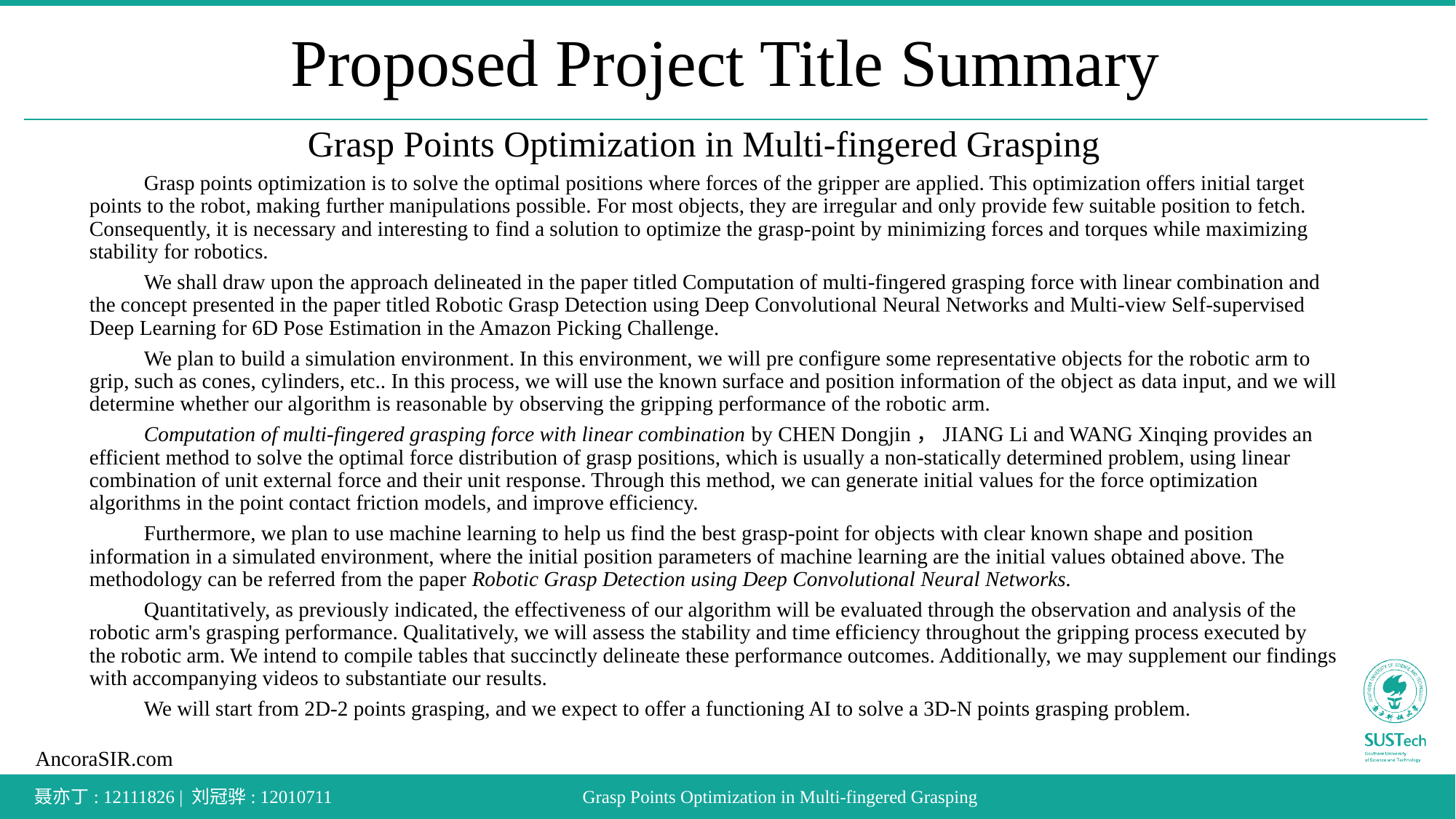

# Proposed Project Title Summary
Grasp Points Optimization in Multi-fingered Grasping
Grasp points optimization is to solve the optimal positions where forces of the gripper are applied. This optimization offers initial target points to the robot, making further manipulations possible. For most objects, they are irregular and only provide few suitable position to fetch. Consequently, it is necessary and interesting to find a solution to optimize the grasp-point by minimizing forces and torques while maximizing stability for robotics.
We shall draw upon the approach delineated in the paper titled Computation of multi-fingered grasping force with linear combination and the concept presented in the paper titled Robotic Grasp Detection using Deep Convolutional Neural Networks and Multi-view Self-supervised Deep Learning for 6D Pose Estimation in the Amazon Picking Challenge.
We plan to build a simulation environment. In this environment, we will pre configure some representative objects for the robotic arm to grip, such as cones, cylinders, etc.. In this process, we will use the known surface and position information of the object as data input, and we will determine whether our algorithm is reasonable by observing the gripping performance of the robotic arm.
Computation of multi-fingered grasping force with linear combination by CHEN Dongjin，JIANG Li and WANG Xinqing provides an efficient method to solve the optimal force distribution of grasp positions, which is usually a non-statically determined problem, using linear combination of unit external force and their unit response. Through this method, we can generate initial values for the force optimization algorithms in the point contact friction models, and improve efficiency.
Furthermore, we plan to use machine learning to help us find the best grasp-point for objects with clear known shape and position information in a simulated environment, where the initial position parameters of machine learning are the initial values obtained above. The methodology can be referred from the paper Robotic Grasp Detection using Deep Convolutional Neural Networks.
Quantitatively, as previously indicated, the effectiveness of our algorithm will be evaluated through the observation and analysis of the robotic arm's grasping performance. Qualitatively, we will assess the stability and time efficiency throughout the gripping process executed by the robotic arm. We intend to compile tables that succinctly delineate these performance outcomes. Additionally, we may supplement our findings with accompanying videos to substantiate our results.
We will start from 2D-2 points grasping, and we expect to offer a functioning AI to solve a 3D-N points grasping problem.
聂亦丁: 12111826 | 刘冠骅: 12010711
3
Grasp Points Optimization in Multi-fingered Grasping